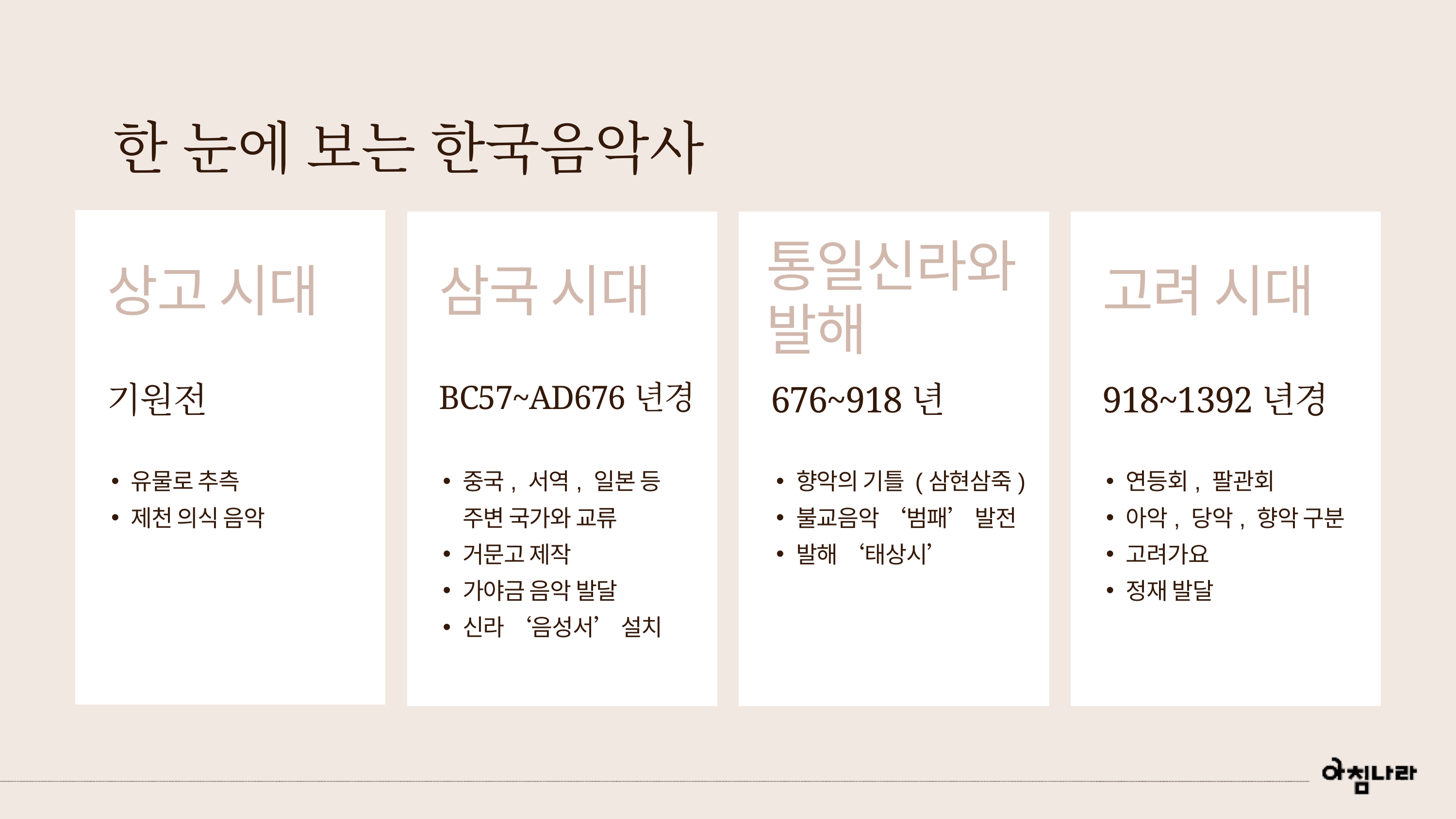

한 눈에 보는 한국음악사

통일신라와 발해
상고 시대
삼국 시대
고려 시대
기원전
BC57~AD676년경
676~918년
918~1392년경
유물로 추측
제천 의식 음악
중국, 서역, 일본 등 주변 국가와 교류
거문고 제작
가야금 음악 발달
신라 ‘음성서’ 설치
향악의 기틀 (삼현삼죽)
불교음악 ‘범패’ 발전
발해 ‘태상시’
연등회, 팔관회
아악, 당악, 향악 구분
고려가요
정재 발달